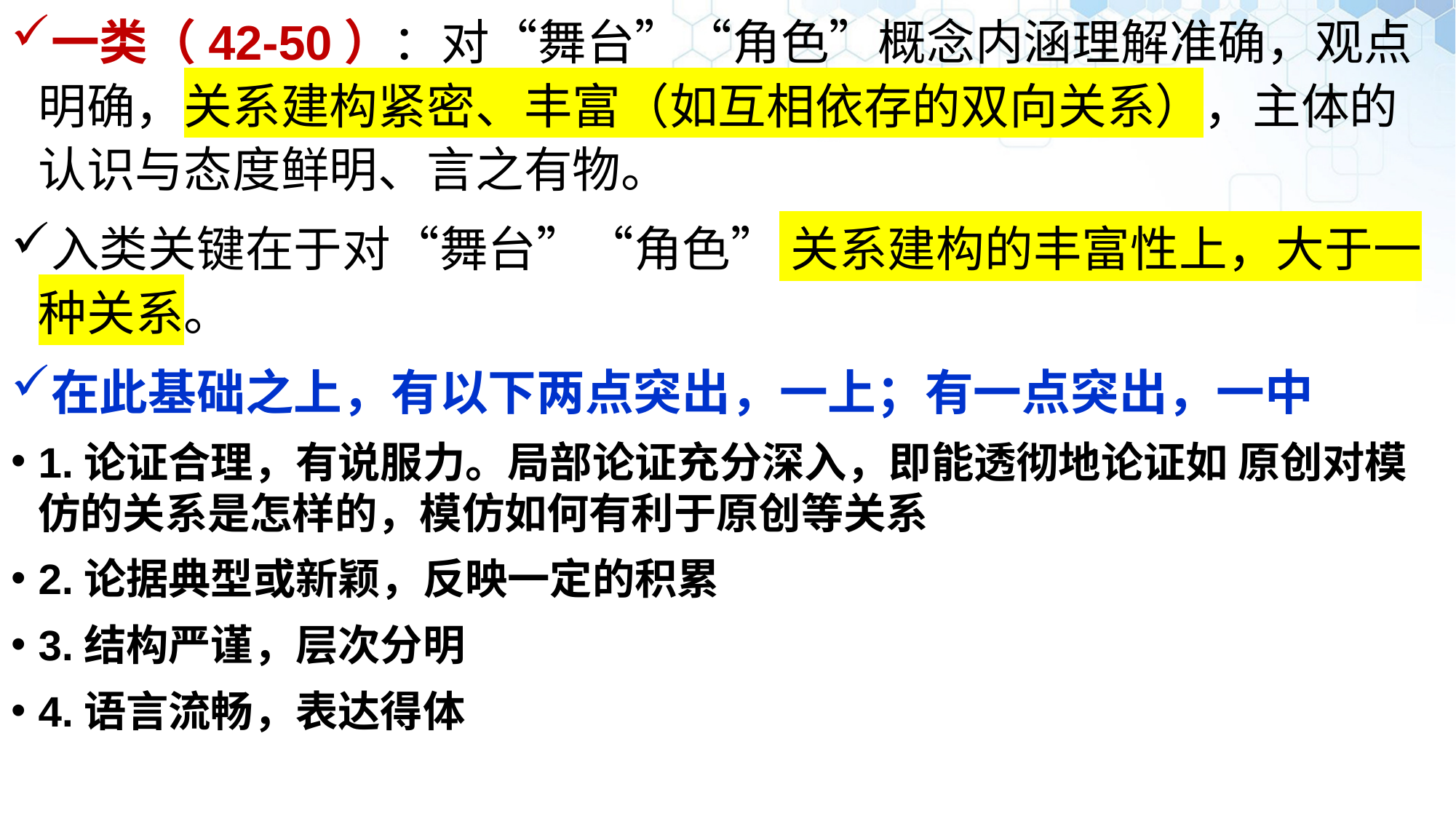

一类（42-50）：对“舞台”“角色”概念内涵理解准确，观点明确，关系建构紧密、丰富（如互相依存的双向关系），主体的认识与态度鲜明、言之有物。
入类关键在于对“舞台”“角色” 关系建构的丰富性上，大于一种关系。
在此基础之上，有以下两点突出，一上；有一点突出，一中
1.论证合理，有说服力。局部论证充分深入，即能透彻地论证如 原创对模仿的关系是怎样的，模仿如何有利于原创等关系
2.论据典型或新颖，反映一定的积累
3.结构严谨，层次分明
4.语言流畅，表达得体